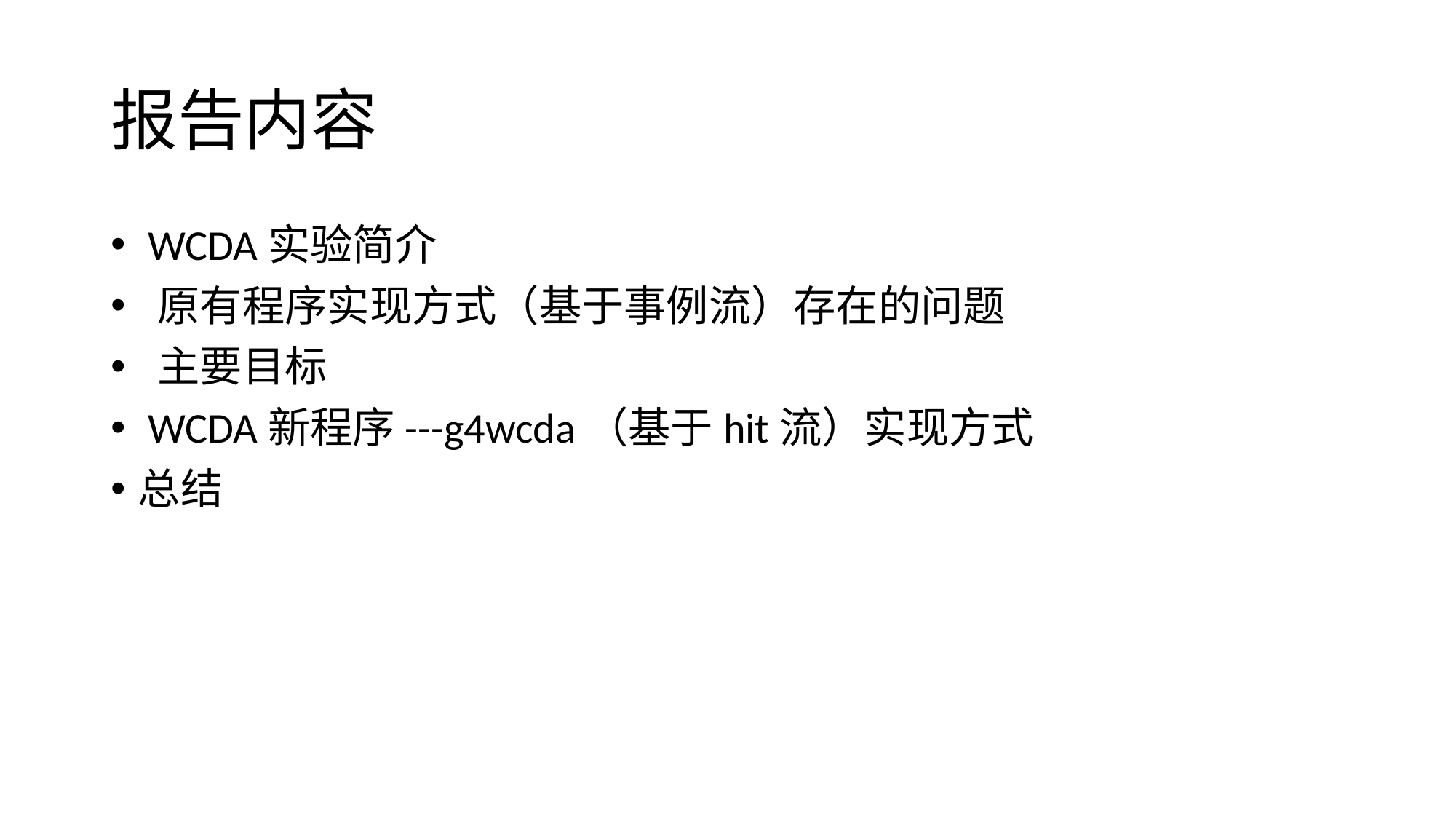

# 报告内容
 WCDA实验简介
 原有程序实现方式（基于事例流）存在的问题
 主要目标
 WCDA新程序---g4wcda（基于hit流）实现方式
总结